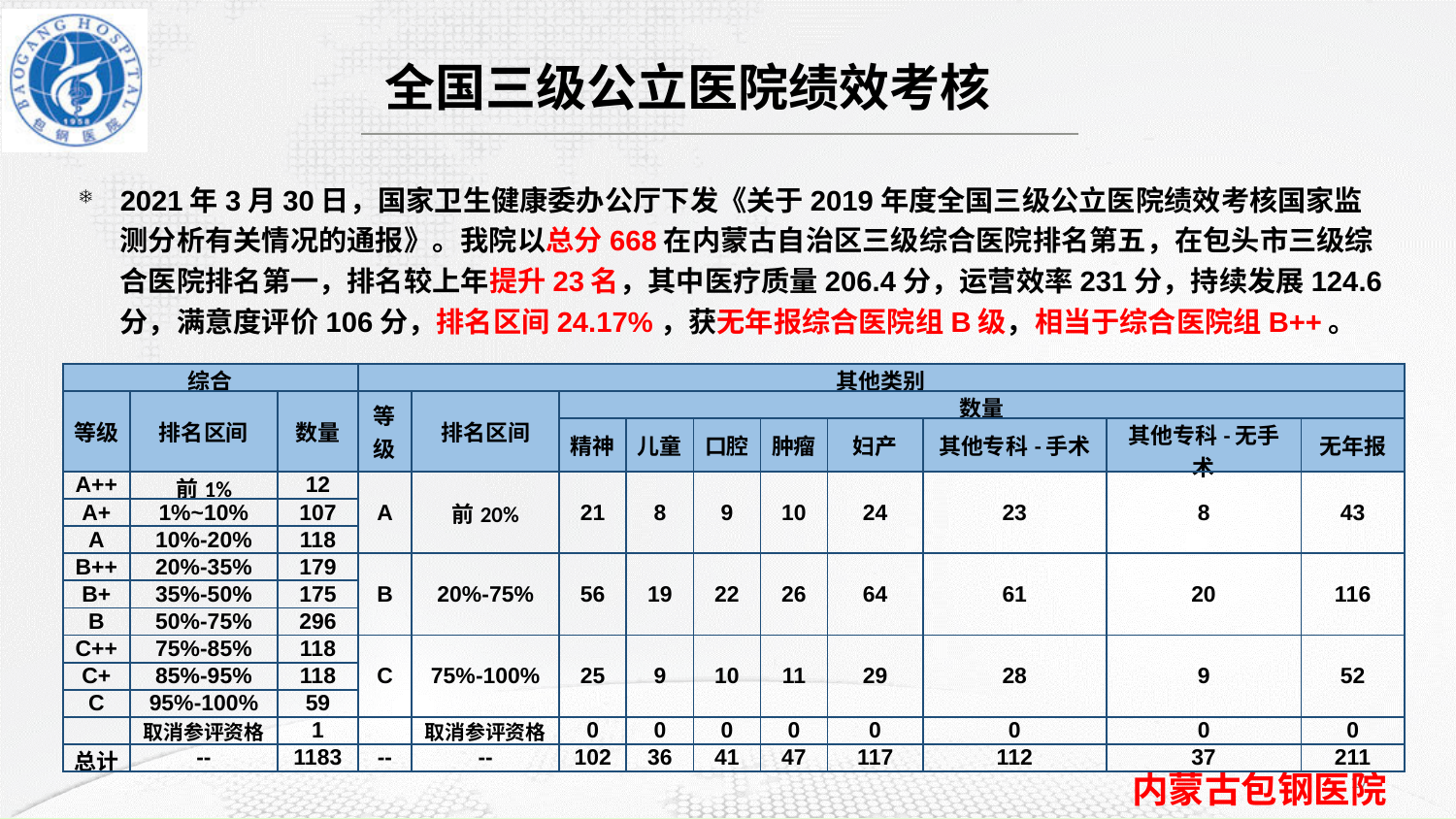

全国三级公立医院绩效考核
2021年3月30日，国家卫生健康委办公厅下发《关于2019年度全国三级公立医院绩效考核国家监测分析有关情况的通报》。我院以总分668在内蒙古自治区三级综合医院排名第五，在包头市三级综合医院排名第一，排名较上年提升23名，其中医疗质量206.4分，运营效率231分，持续发展124.6分，满意度评价106分，排名区间24.17%，获无年报综合医院组B级，相当于综合医院组B++。
| 综合 |  |  | 其他类别 |  |  |  |  |  |  |  |  |  |
| --- | --- | --- | --- | --- | --- | --- | --- | --- | --- | --- | --- | --- |
| 等级 | 排名区间 | 数量 | 等级 | 排名区间 | 数量 |  |  |  |  |  |  |  |
|  |  |  |  |  | 精神 | 儿童 | 口腔 | 肿瘤 | 妇产 | 其他专科-手术 | 其他专科-无手术 | 无年报 |
| A++ | 前1% | 12 | A | 前20% | 21 | 8 | 9 | 10 | 24 | 23 | 8 | 43 |
| A+ | 1%~10% | 107 |  |  |  |  |  |  |  |  |  |  |
| A | 10%-20% | 118 |  |  |  |  |  |  |  |  |  |  |
| B++ | 20%-35% | 179 | B | 20%-75% | 56 | 19 | 22 | 26 | 64 | 61 | 20 | 116 |
| B+ | 35%-50% | 175 |  |  |  |  |  |  |  |  |  |  |
| B | 50%-75% | 296 |  |  |  |  |  |  |  |  |  |  |
| C++ | 75%-85% | 118 | C | 75%-100% | 25 | 9 | 10 | 11 | 29 | 28 | 9 | 52 |
| C+ | 85%-95% | 118 |  |  |  |  |  |  |  |  |  |  |
| C | 95%-100% | 59 |  |  |  |  |  |  |  |  |  |  |
|  | 取消参评资格 | 1 |  | 取消参评资格 | 0 | 0 | 0 | 0 | 0 | 0 | 0 | 0 |
| 总计 | -- | 1183 | -- | -- | 102 | 36 | 41 | 47 | 117 | 112 | 37 | 211 |